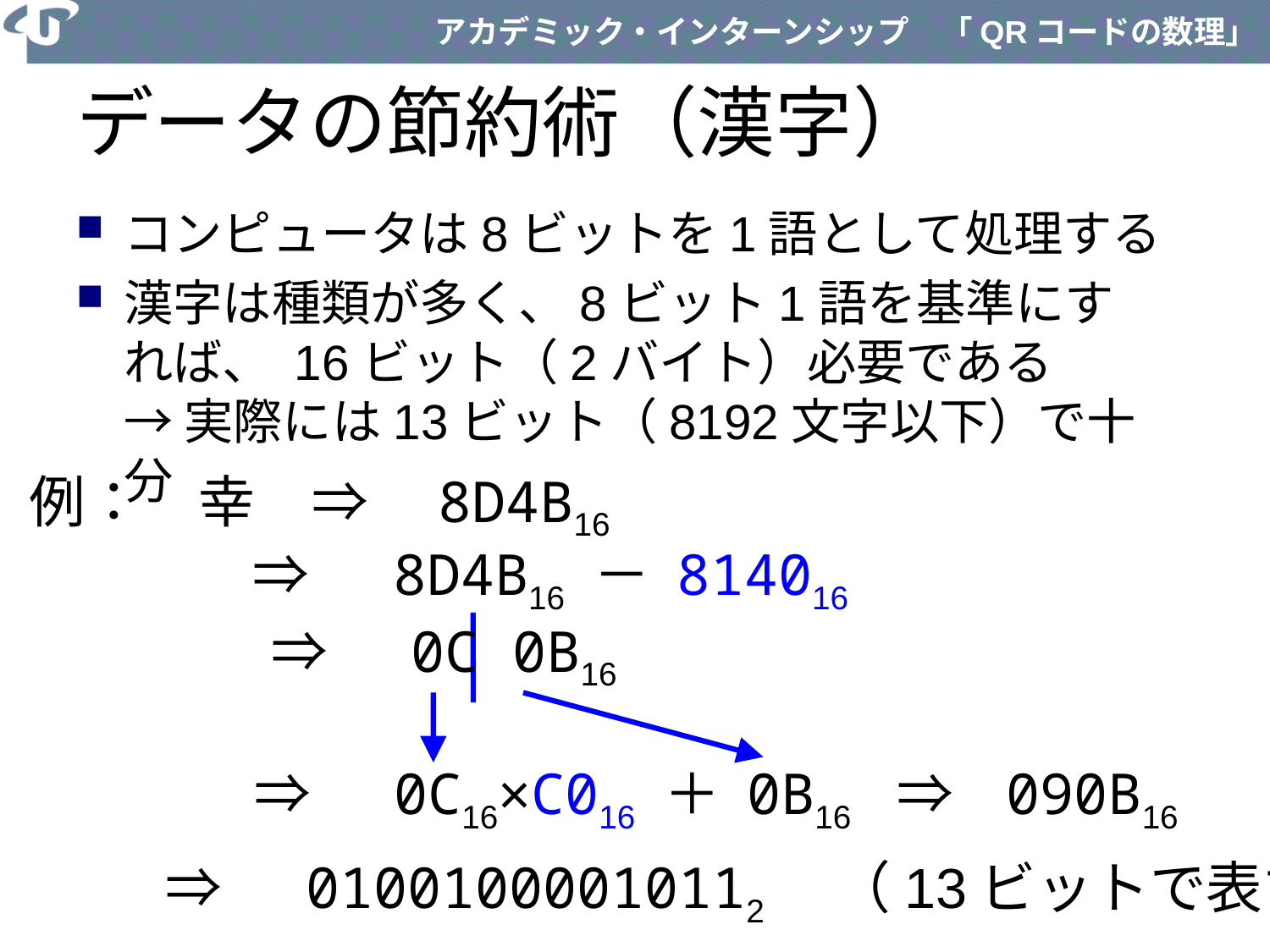

# データの節約術（漢字）
コンピュータは8ビットを1語として処理する
漢字は種類が多く、8ビット1語を基準にすれば、 16ビット（2バイト）必要である
→ 実際には13ビット（8192文字以下）で十分
例：　幸　⇒　8D4B16
⇒　8D4B16 － 814016
⇒　0C 0B16

⇒　0C16×C016 ＋ 0B16　⇒　090B16
⇒　01001000010112　（13ビットで表す）